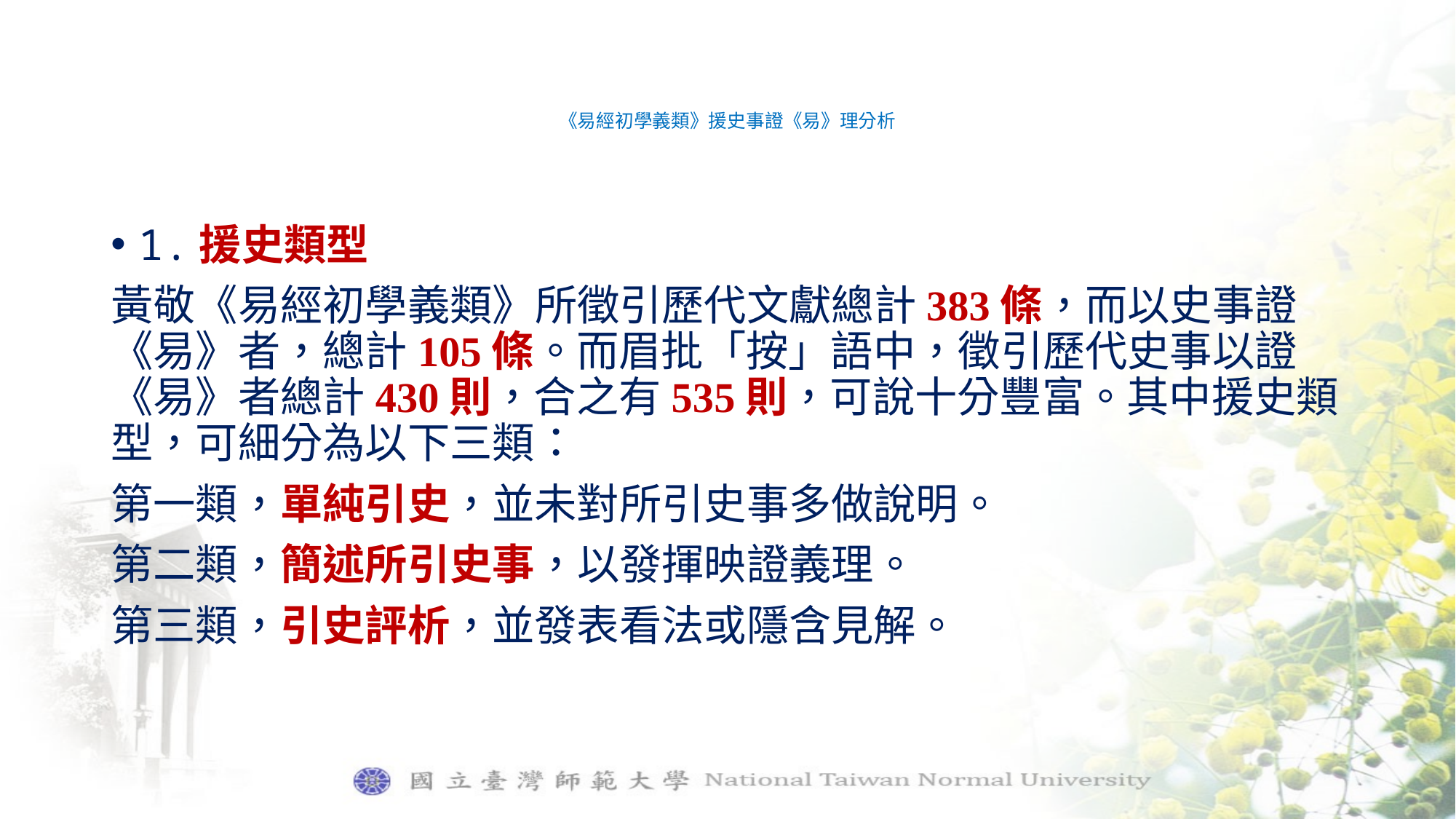

# 《易經初學義類》援史事證《易》理分析
1.援史類型
黃敬《易經初學義類》所徵引歷代文獻總計383條，而以史事證《易》者，總計105條。而眉批「按」語中，徵引歷代史事以證《易》者總計430則，合之有535則，可說十分豐富。其中援史類型，可細分為以下三類：
第一類，單純引史，並未對所引史事多做說明。
第二類，簡述所引史事，以發揮映證義理。
第三類，引史評析，並發表看法或隱含見解。